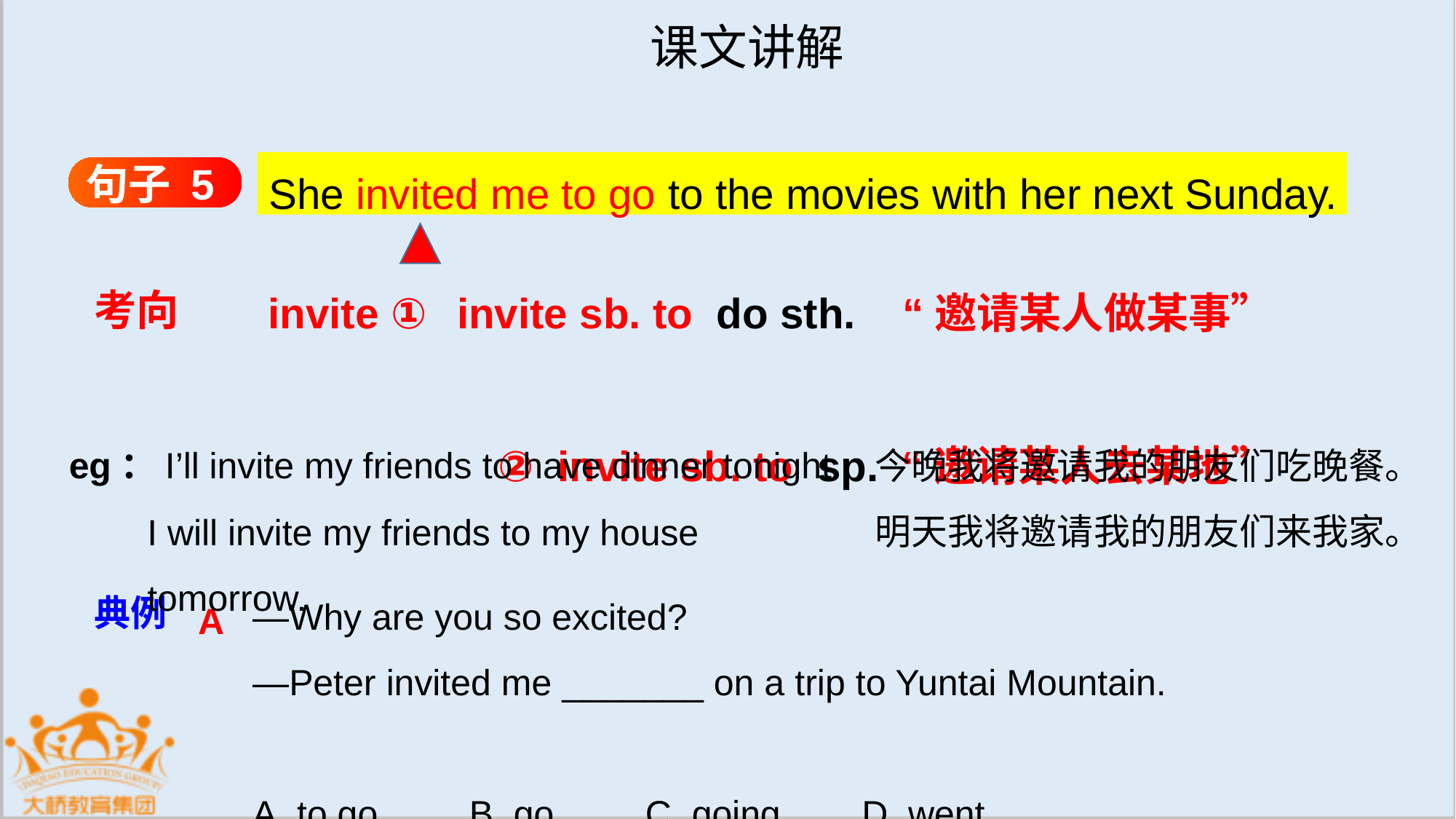

课文讲解
句子 5

She invited me to go to the movies with her next Sunday.

invite ①  invite sb. to  do sth.    “邀请某人做某事”
		 ②  invite sb. to  sp.  “邀请某人去某地”
考向
eg：I’ll invite my friends to have dinner tonight.
今晚我将邀请我的朋友们吃晚餐。
明天我将邀请我的朋友们来我家。
I will invite my friends to my house tomorrow.
—Why are you so excited?
—Peter invited me _______ on a trip to Yuntai Mountain.
A. to go         B. go         C. going        D. went
A
典例